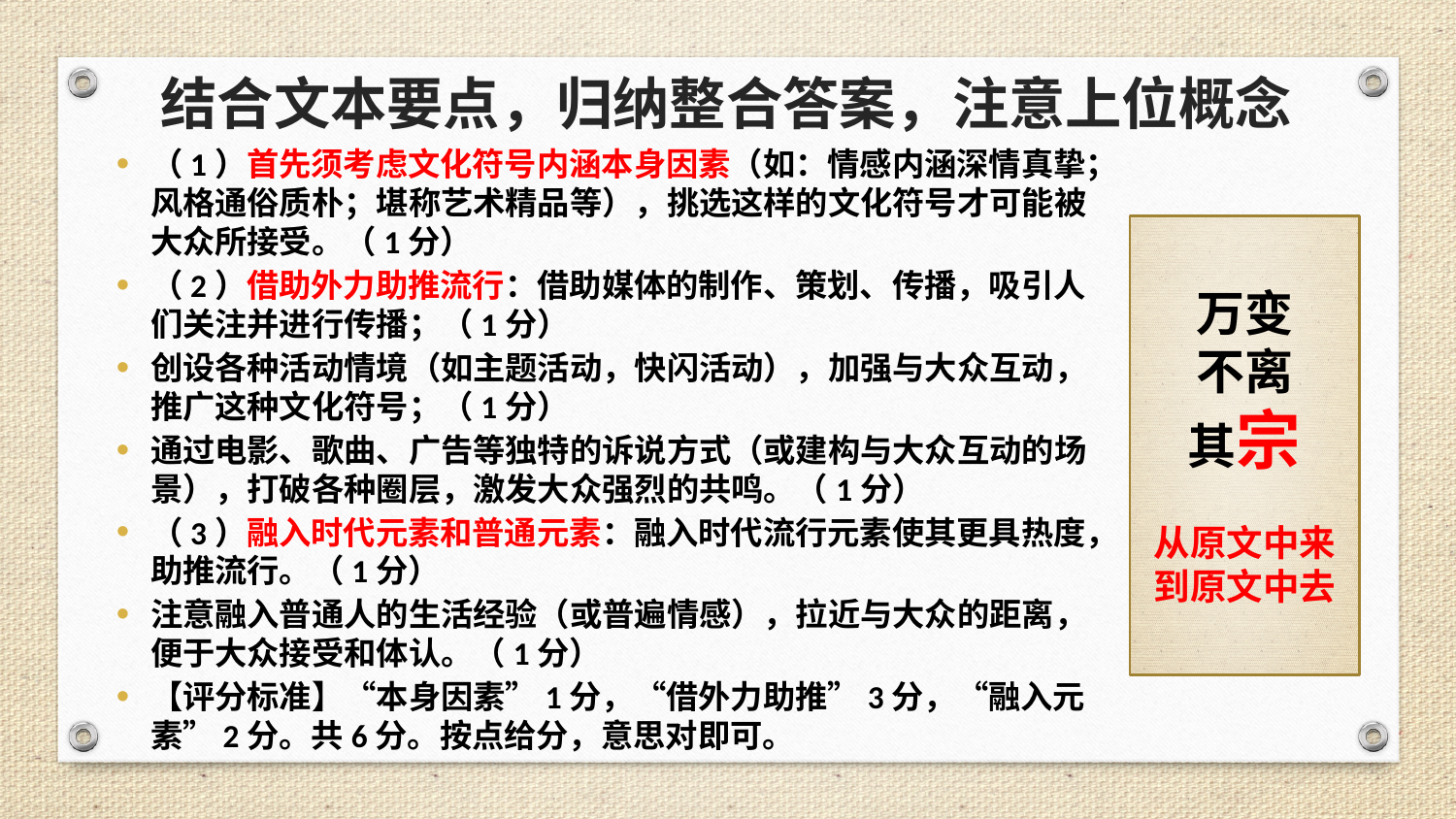

# 结合文本要点，归纳整合答案，注意上位概念
（1）首先须考虑文化符号内涵本身因素（如：情感内涵深情真挚；风格通俗质朴；堪称艺术精品等），挑选这样的文化符号才可能被大众所接受。（1分）
（2）借助外力助推流行：借助媒体的制作、策划、传播，吸引人们关注并进行传播；（1分）
创设各种活动情境（如主题活动，快闪活动），加强与大众互动，推广这种文化符号；（1分）
通过电影、歌曲、广告等独特的诉说方式（或建构与大众互动的场景），打破各种圈层，激发大众强烈的共鸣。（1分）
（3）融入时代元素和普通元素：融入时代流行元素使其更具热度，助推流行。（1分）
注意融入普通人的生活经验（或普遍情感），拉近与大众的距离，便于大众接受和体认。（1分）
【评分标准】“本身因素”1分，“借外力助推”3分，“融入元素”2分。共6分。按点给分，意思对即可。
万变
不离
其宗

从原文中来
到原文中去